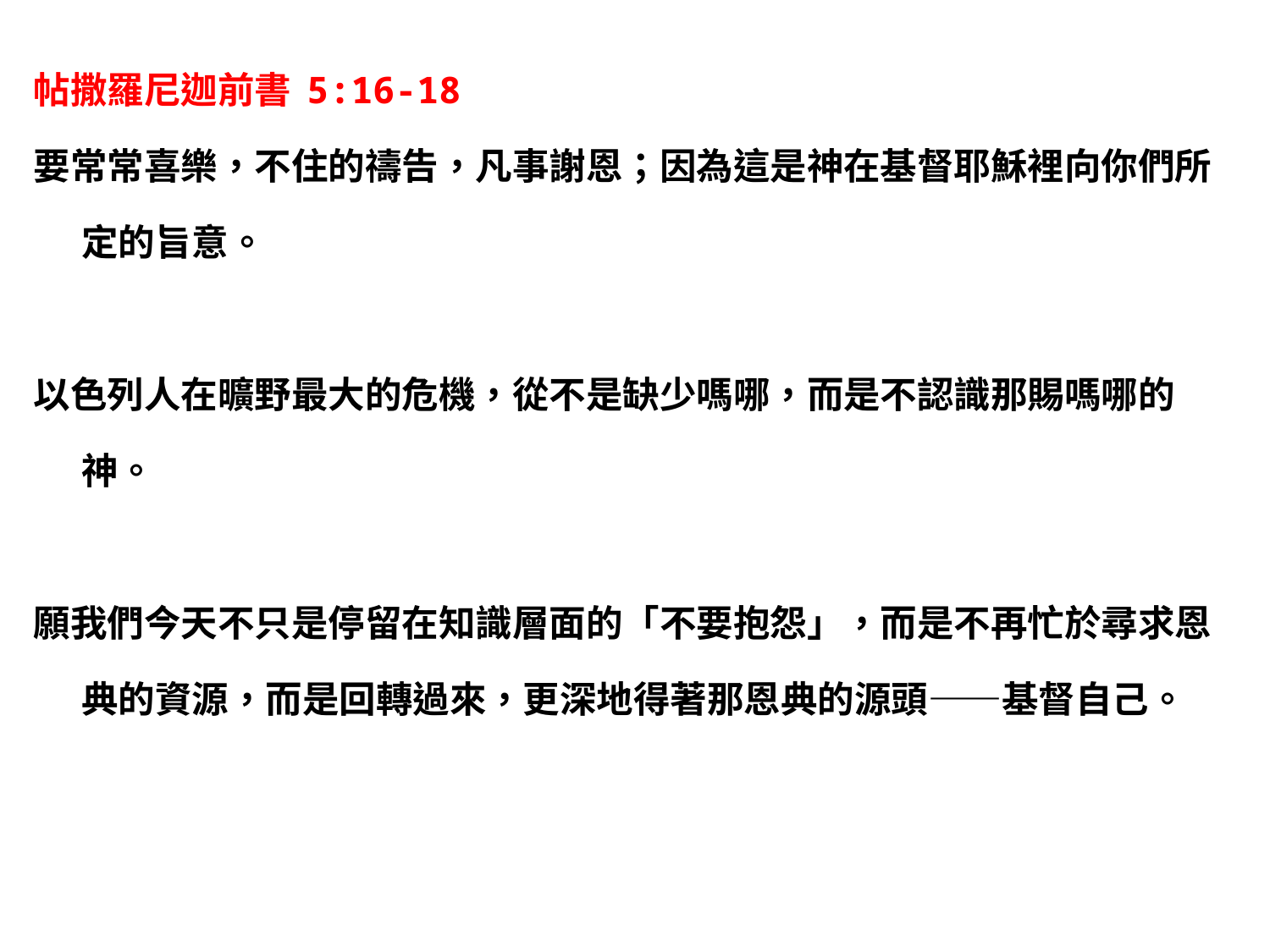

帖撒羅尼迦前書5:16-18
要常常喜樂，不住的禱告，凡事謝恩；因為這是神在基督耶穌裡向你們所定的旨意。

以色列人在曠野最大的危機，從不是缺少嗎哪，而是不認識那賜嗎哪的神。

願我們今天不只是停留在知識層面的「不要抱怨」，而是不再忙於尋求恩典的資源，而是回轉過來，更深地得著那恩典的源頭——基督自己。